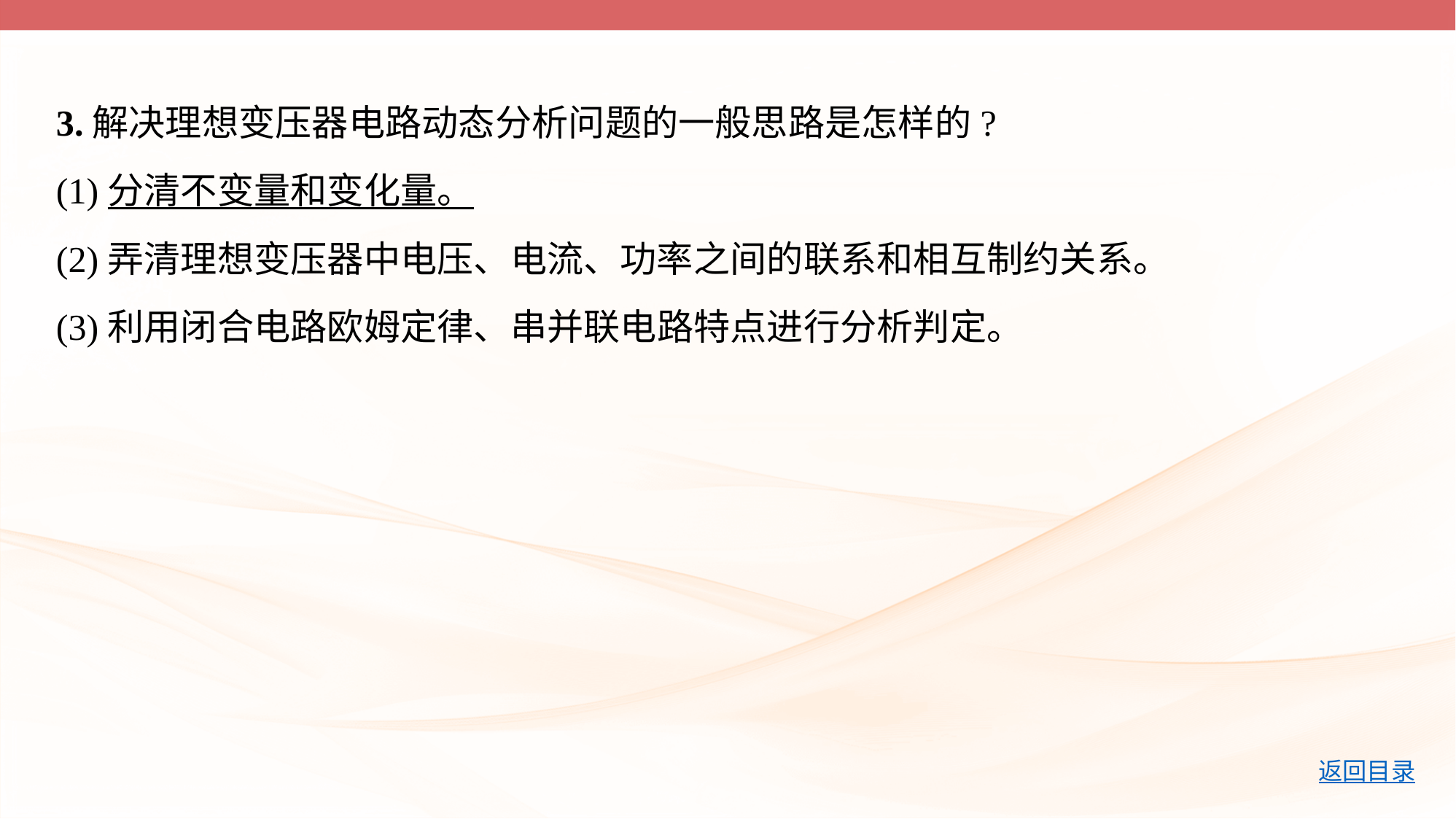

3.解决理想变压器电路动态分析问题的一般思路是怎样的?
(1)分清不变量和变化量。
(2)弄清理想变压器中电压、电流、功率之间的联系和相互制约关系。
(3)利用闭合电路欧姆定律、串并联电路特点进行分析判定。